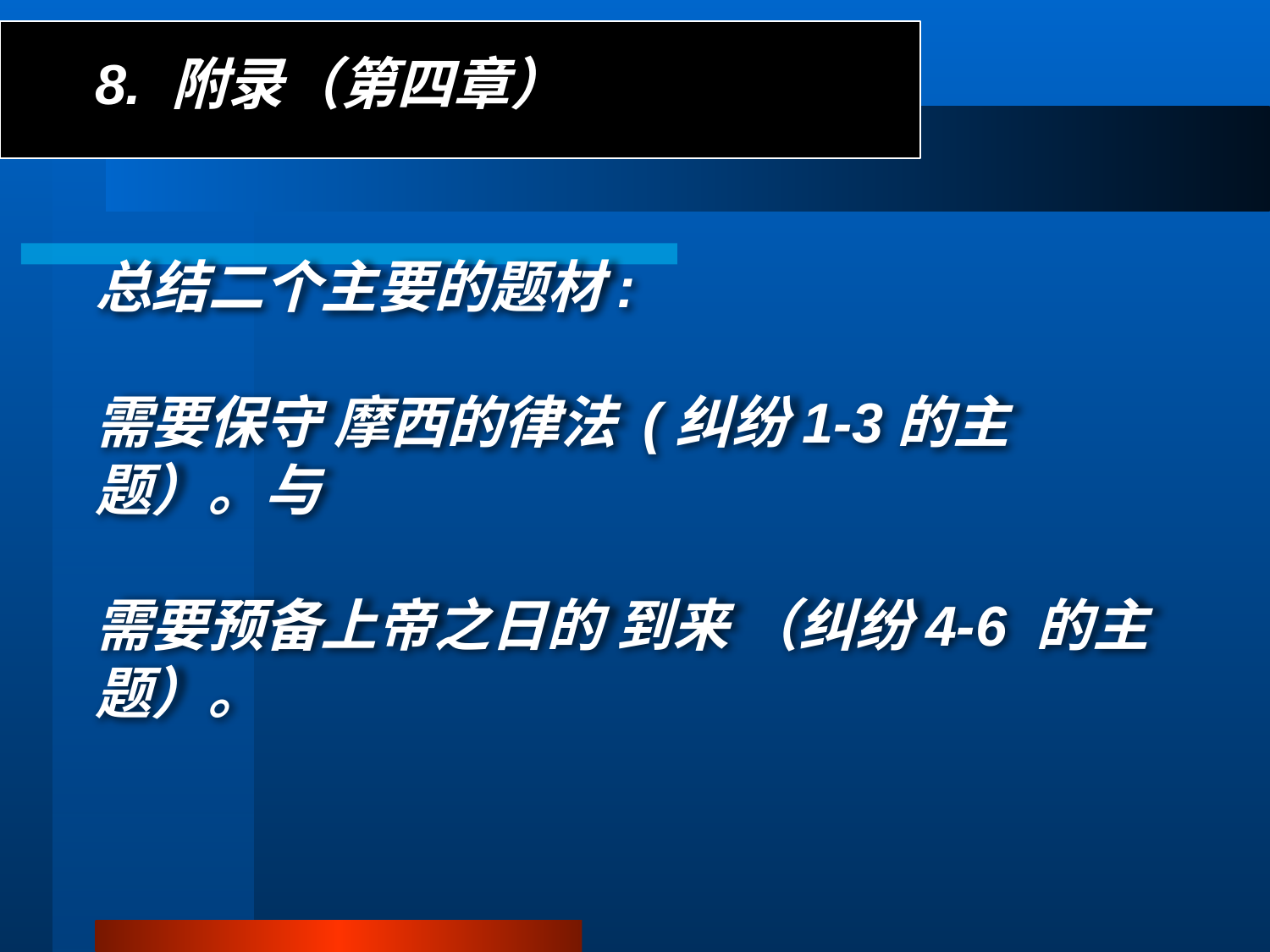

8. 附录（第四章）

总结二个主要的题材:

需要保守 摩西的律法 (纠纷1-3的主题）。与

需要预备上帝之日的 到来 （纠纷4-6 的主题）。

Appendices (ch. 4)